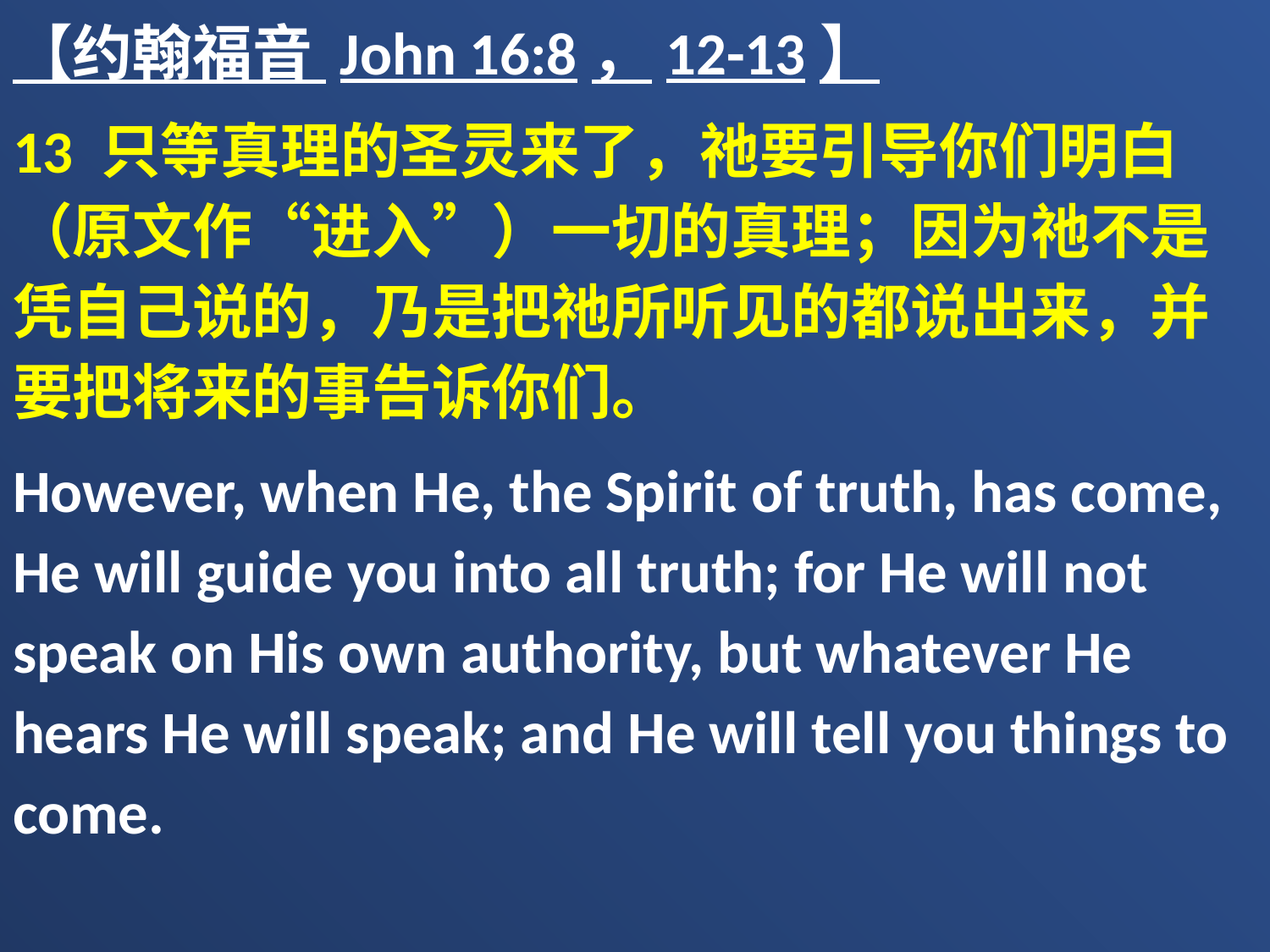

【约翰福音 John 16:8，12-13】
13 只等真理的圣灵来了，祂要引导你们明白（原文作“进入”）一切的真理；因为祂不是凭自己说的，乃是把祂所听见的都说出来，并要把将来的事告诉你们。
However, when He, the Spirit of truth, has come, He will guide you into all truth; for He will not speak on His own authority, but whatever He hears He will speak; and He will tell you things to come.